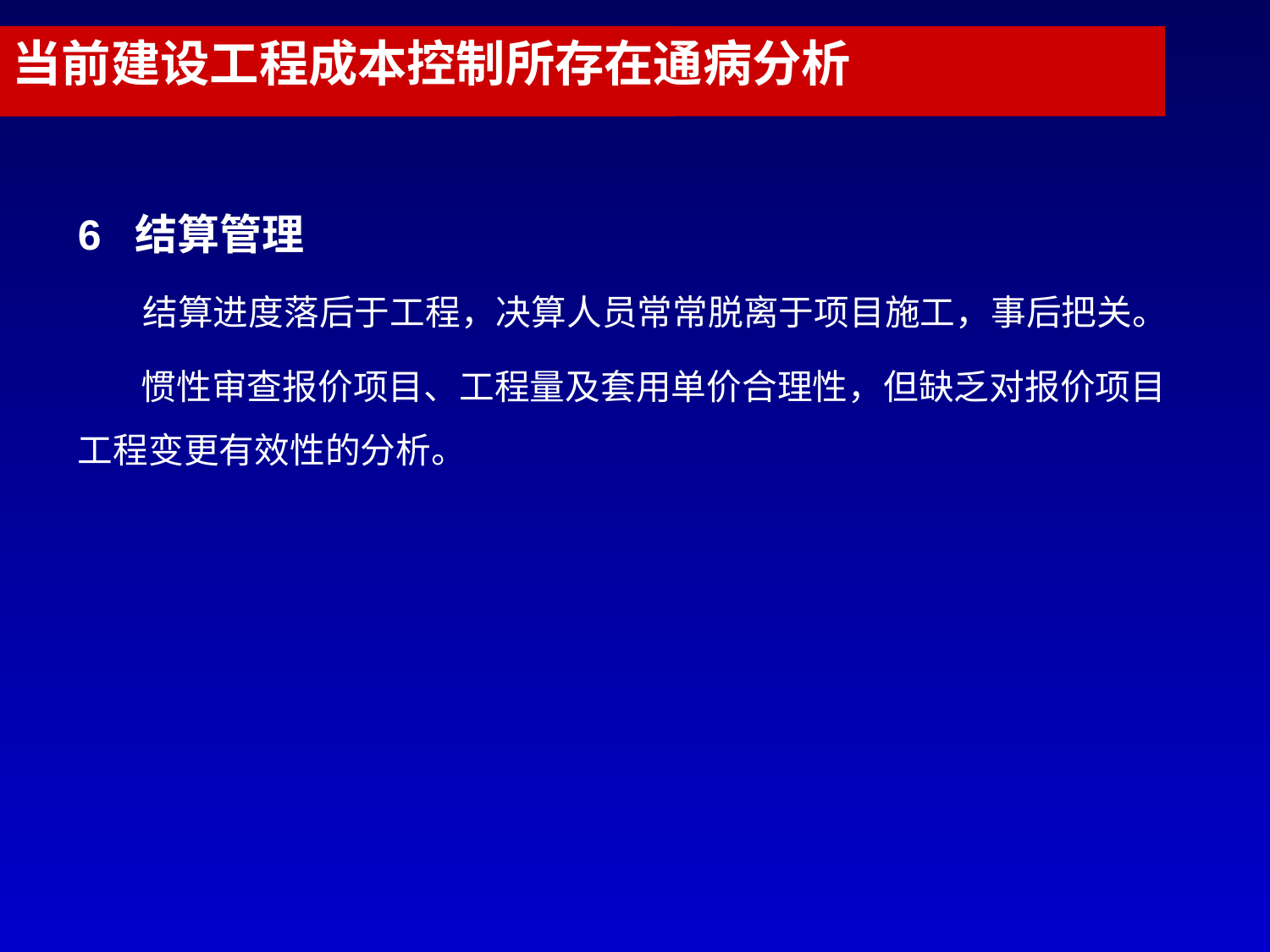

1   总则
当前建设工程成本控制所存在通病分析
6  结算管理
       结算进度落后于工程，决算人员常常脱离于项目施工，事后把关。
       惯性审查报价项目、工程量及套用单价合理性，但缺乏对报价项目工程变更有效性的分析。
12